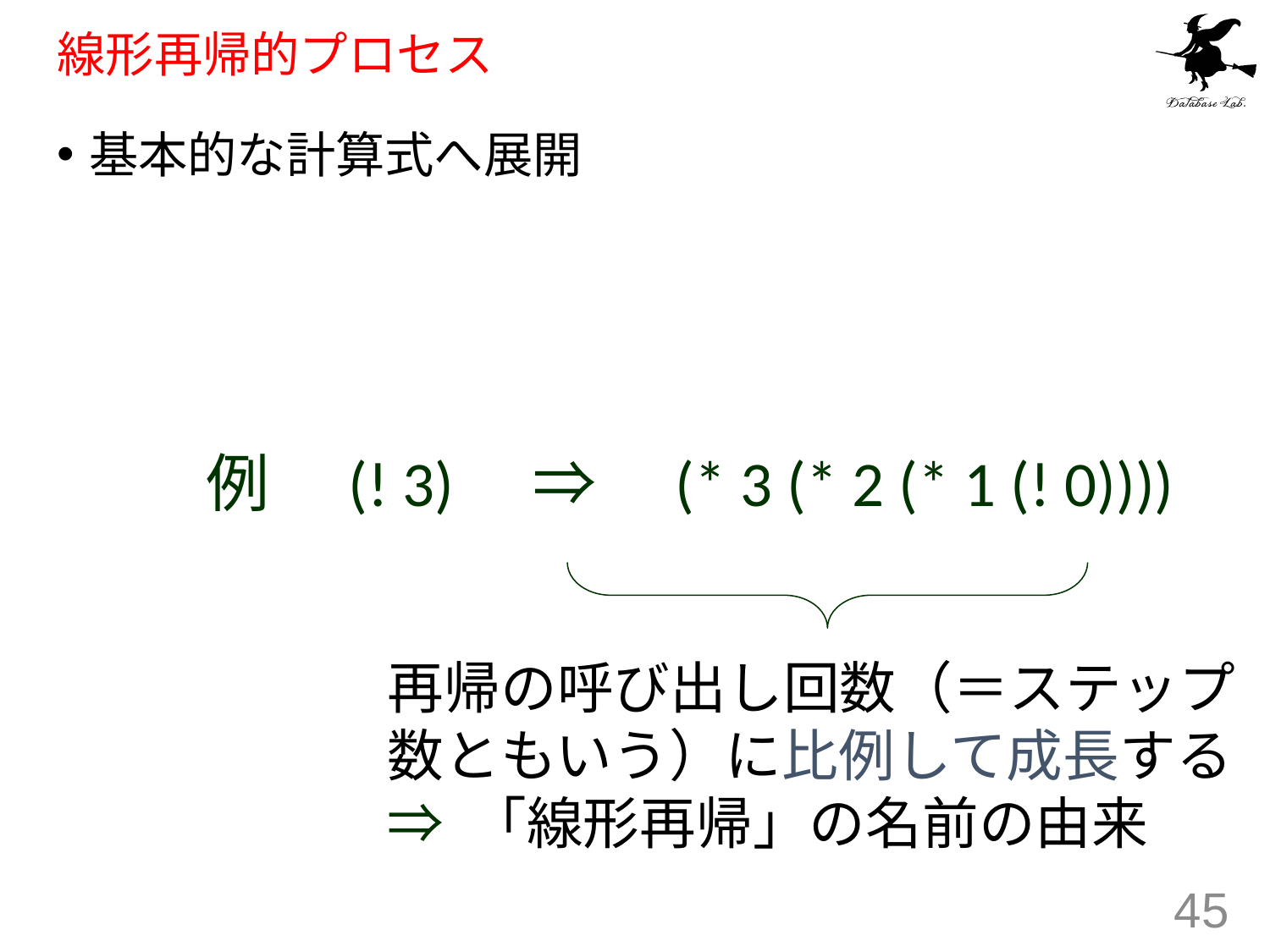

# 線形再帰的プロセス
基本的な計算式へ展開

例　(! 3)　⇒　(* 3 (* 2 (* 1 (! 0))))
再帰の呼び出し回数（＝ステップ
数ともいう）に比例して成長する
⇒ 「線形再帰」の名前の由来
45